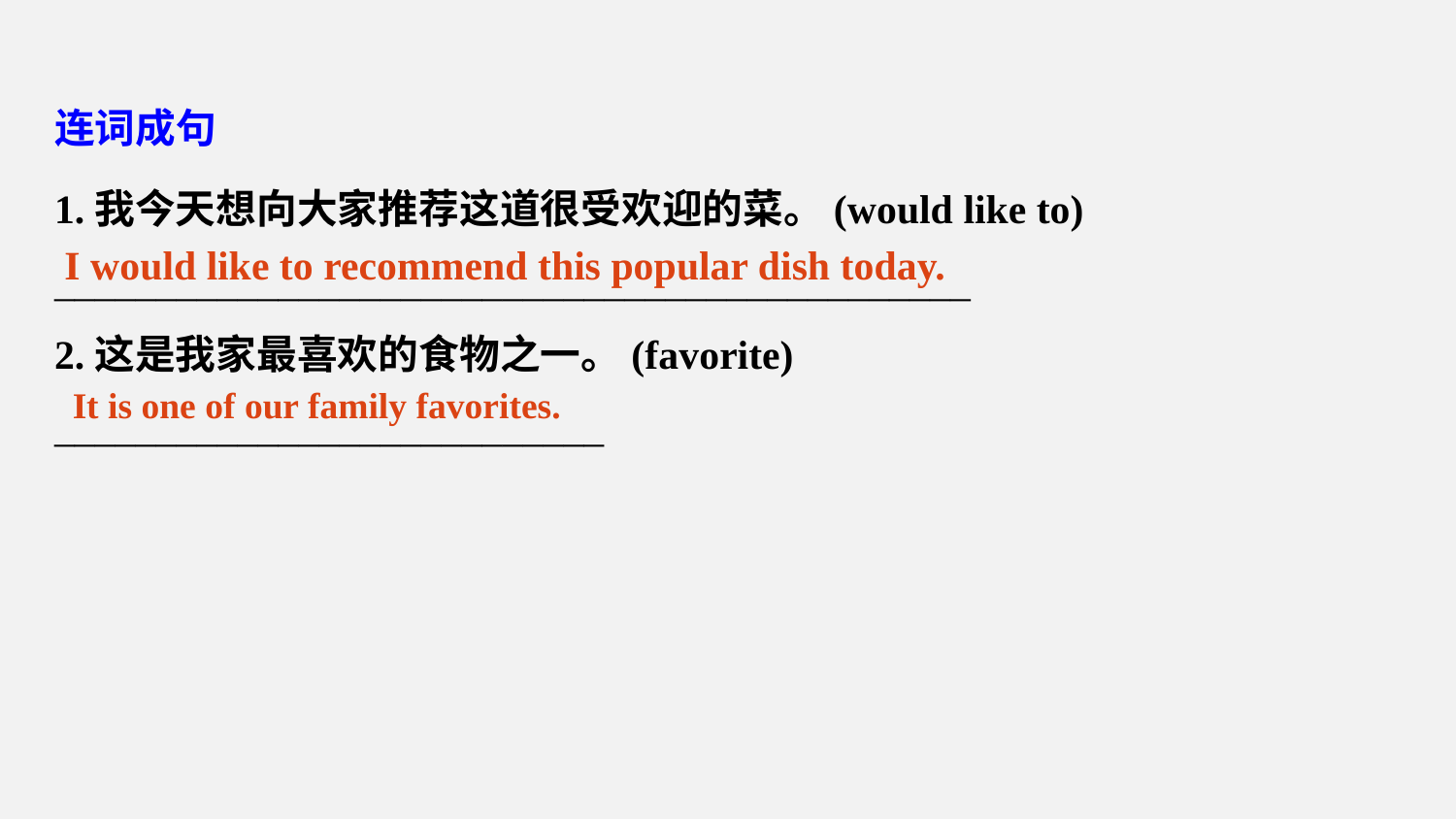

连词成句
1.我今天想向大家推荐这道很受欢迎的菜。(would like to)
_____________________________________________
2.这是我家最喜欢的食物之一。(favorite)
___________________________
I would like to recommend this popular dish today.
It is one of our family favorites.